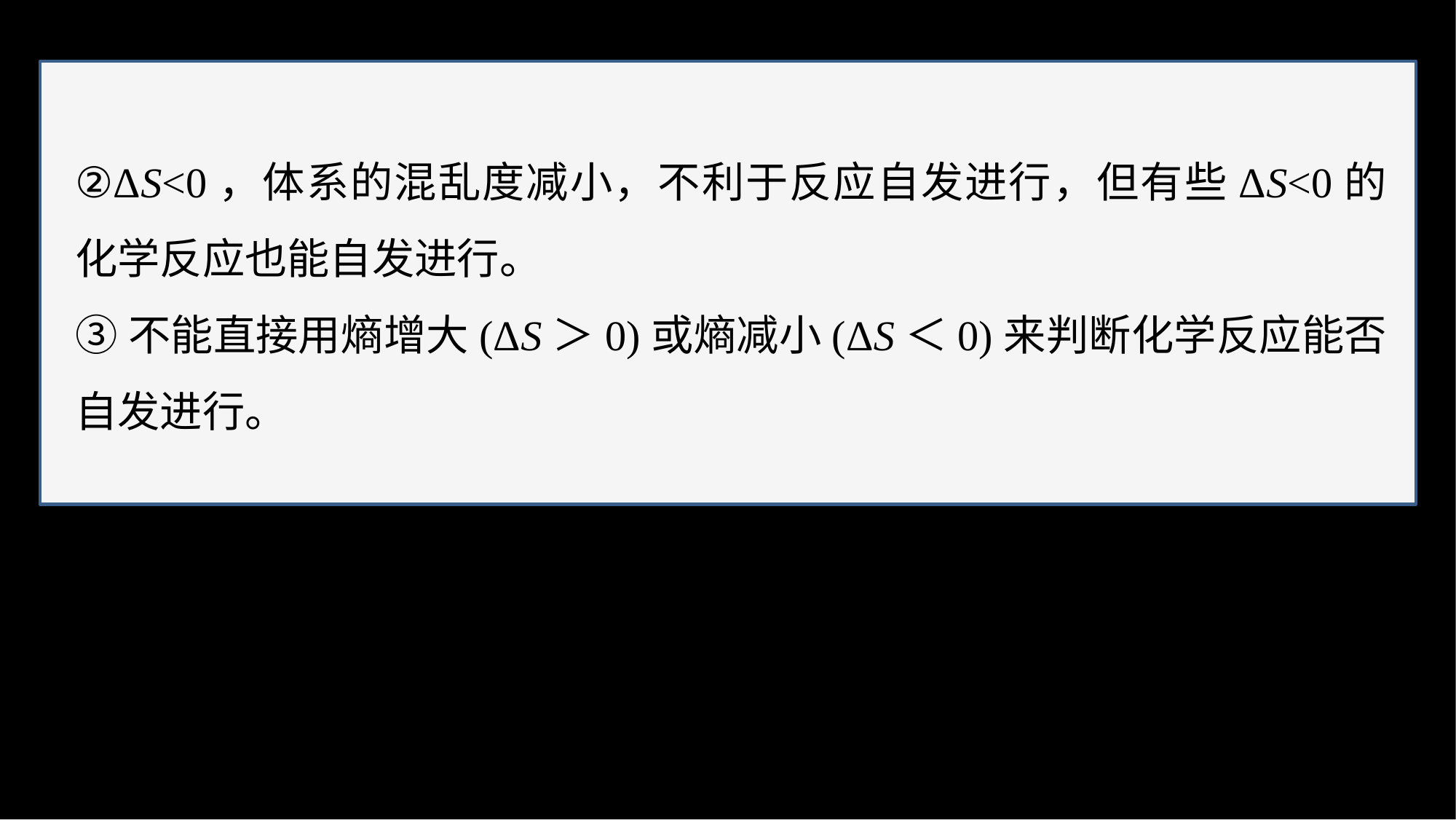

②ΔS<0，体系的混乱度减小，不利于反应自发进行，但有些ΔS<0的化学反应也能自发进行。
③不能直接用熵增大(ΔS＞0)或熵减小(ΔS＜0)来判断化学反应能否自发进行。